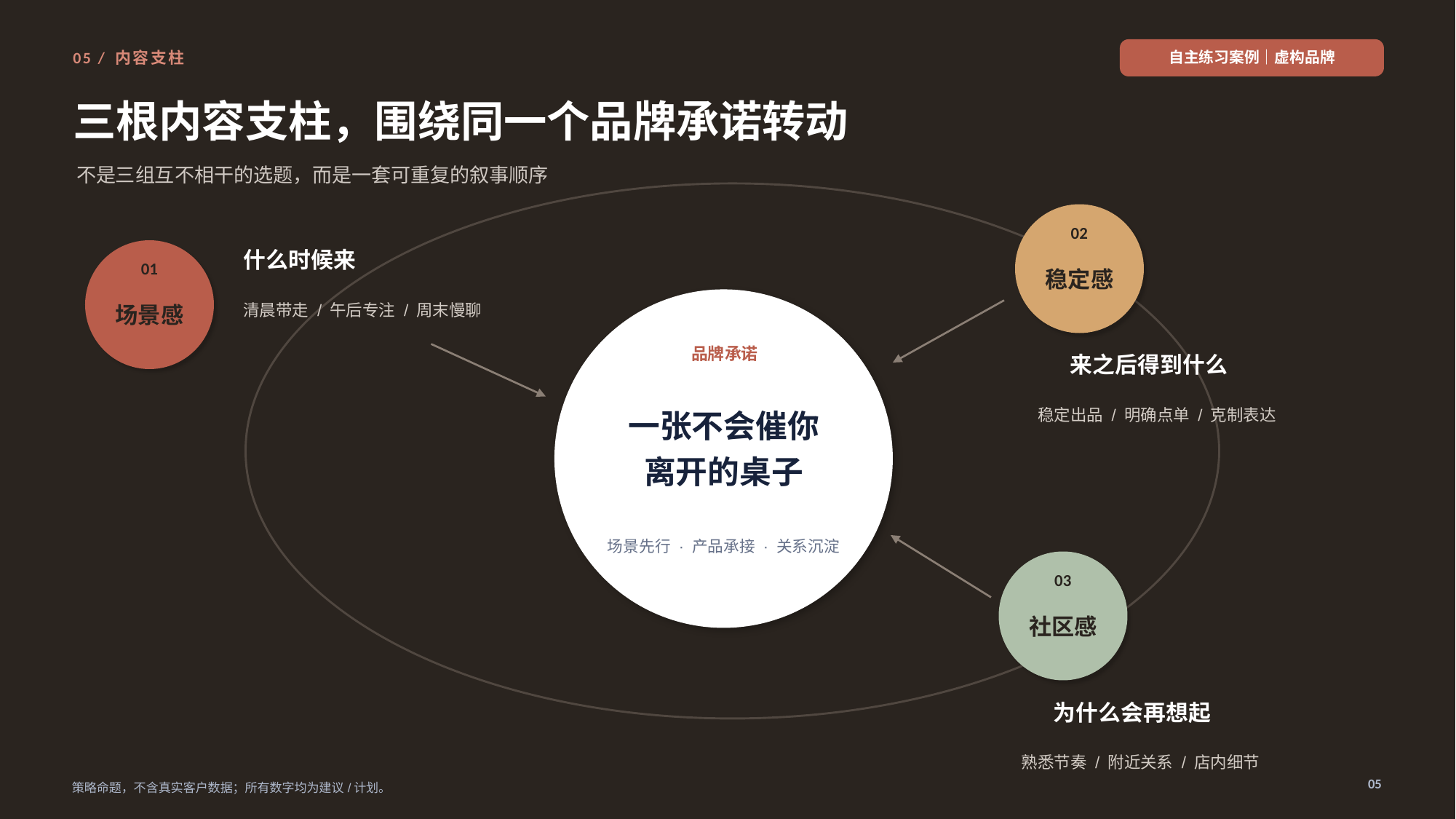

自主练习案例｜虚构品牌
05 / 内容支柱
三根内容支柱，围绕同一个品牌承诺转动
不是三组互不相干的选题，而是一套可重复的叙事顺序

02

什么时候来
01
稳定感
清晨带走 / 午后专注 / 周末慢聊

场景感

品牌承诺

来之后得到什么
一张不会催你
离开的桌子
稳定出品 / 明确点单 / 克制表达
场景先行 · 产品承接 · 关系沉淀

03

社区感
为什么会再想起
熟悉节奏 / 附近关系 / 店内细节
05
策略命题，不含真实客户数据；所有数字均为建议/计划。